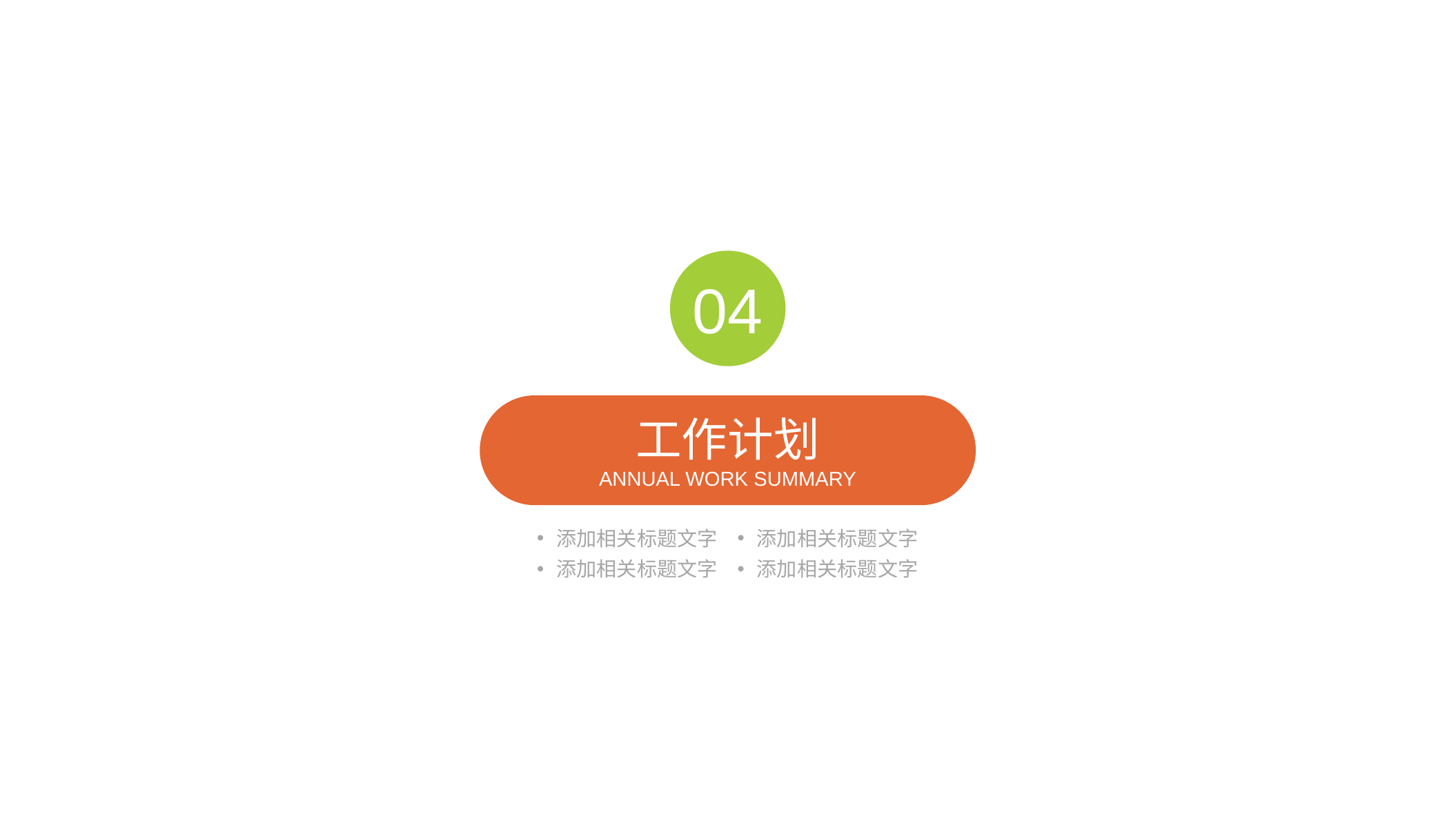

04

工作计划
ANNUAL WORK SUMMARY
添加相关标题文字
添加相关标题文字
添加相关标题文字
添加相关标题文字